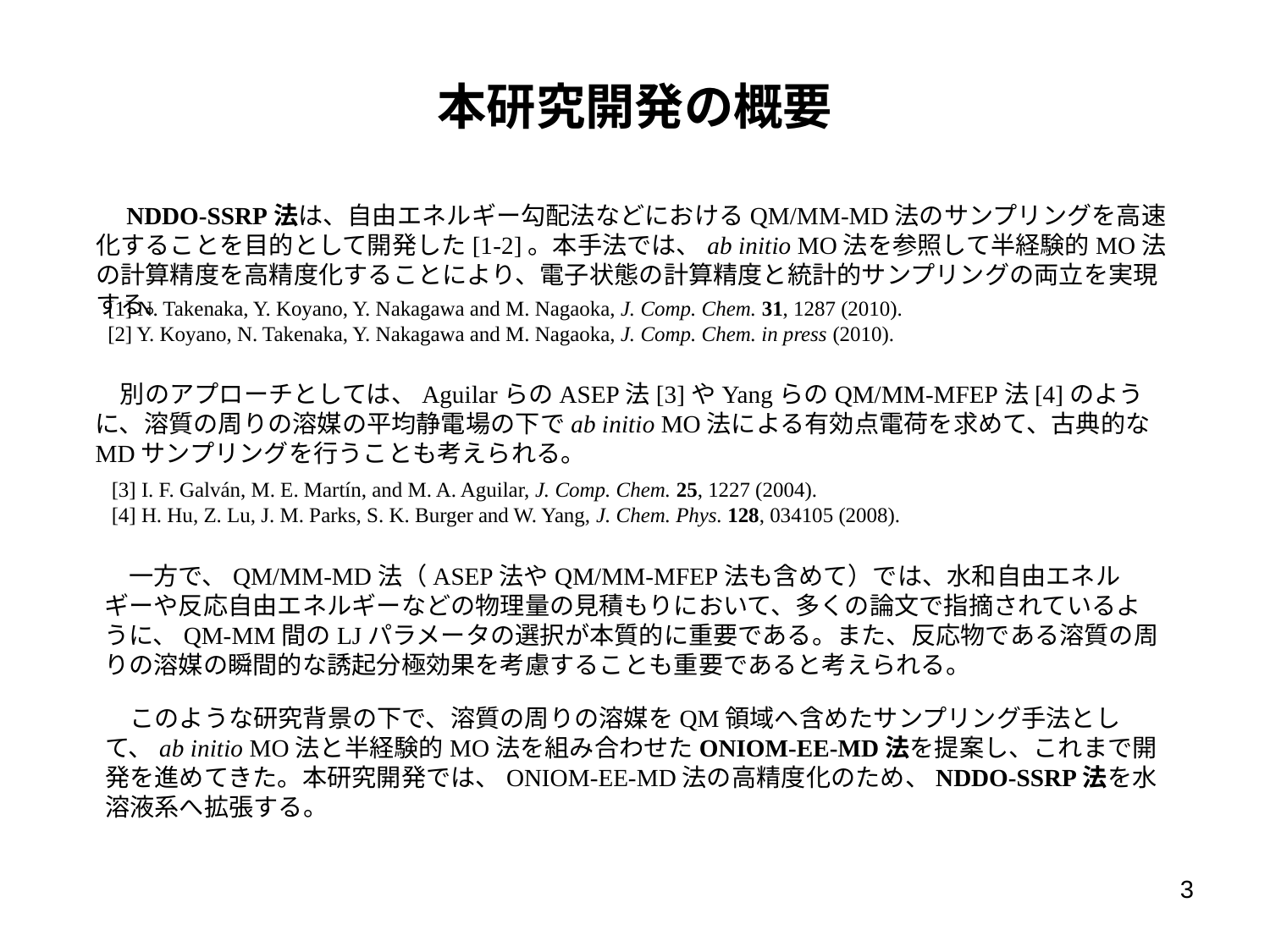

本研究開発の概要
　NDDO-SSRP法は、自由エネルギー勾配法などにおけるQM/MM-MD法のサンプリングを高速化することを目的として開発した[1-2]。本手法では、ab initio MO法を参照して半経験的MO法の計算精度を高精度化することにより、電子状態の計算精度と統計的サンプリングの両立を実現する。
[1] N. Takenaka, Y. Koyano, Y. Nakagawa and M. Nagaoka, J. Comp. Chem. 31, 1287 (2010).
[2] Y. Koyano, N. Takenaka, Y. Nakagawa and M. Nagaoka, J. Comp. Chem. in press (2010).
　別のアプローチとしては、AguilarらのASEP法[3]やYangらのQM/MM-MFEP法[4]のように、溶質の周りの溶媒の平均静電場の下でab initio MO法による有効点電荷を求めて、古典的なMDサンプリングを行うことも考えられる。
[3] I. F. Galván, M. E. Martín, and M. A. Aguilar, J. Comp. Chem. 25, 1227 (2004).
[4] H. Hu, Z. Lu, J. M. Parks, S. K. Burger and W. Yang, J. Chem. Phys. 128, 034105 (2008).
　一方で、QM/MM-MD法（ASEP法やQM/MM-MFEP法も含めて）では、水和自由エネルギーや反応自由エネルギーなどの物理量の見積もりにおいて、多くの論文で指摘されているように、QM-MM間のLJパラメータの選択が本質的に重要である。また、反応物である溶質の周りの溶媒の瞬間的な誘起分極効果を考慮することも重要であると考えられる。
　このような研究背景の下で、溶質の周りの溶媒をQM領域へ含めたサンプリング手法として、ab initio MO法と半経験的MO法を組み合わせたONIOM-EE-MD法を提案し、これまで開発を進めてきた。本研究開発では、ONIOM-EE-MD法の高精度化のため、NDDO-SSRP法を水溶液系へ拡張する。
3